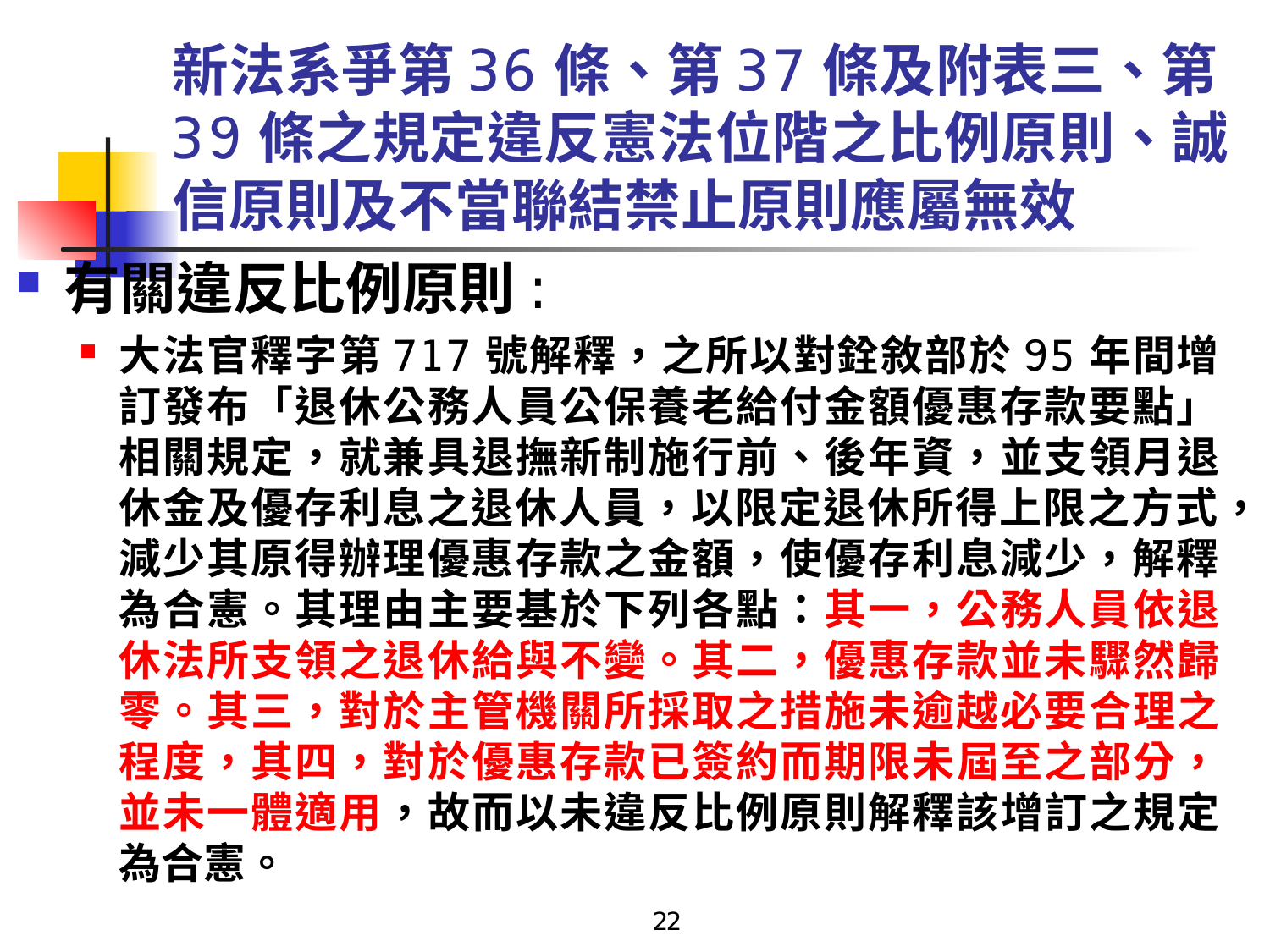

# 新法系爭第36條、第37條及附表三、第39條之規定違反憲法位階之比例原則、誠信原則及不當聯結禁止原則應屬無效
有關違反比例原則:
大法官釋字第717號解釋，之所以對銓敘部於95年間增訂發布「退休公務人員公保養老給付金額優惠存款要點」相關規定，就兼具退撫新制施行前、後年資，並支領月退休金及優存利息之退休人員，以限定退休所得上限之方式，減少其原得辦理優惠存款之金額，使優存利息減少，解釋為合憲。其理由主要基於下列各點：其一，公務人員依退休法所支領之退休給與不變。其二，優惠存款並未驟然歸零。其三，對於主管機關所採取之措施未逾越必要合理之程度，其四，對於優惠存款已簽約而期限未屆至之部分，並未一體適用，故而以未違反比例原則解釋該增訂之規定為合憲。

22